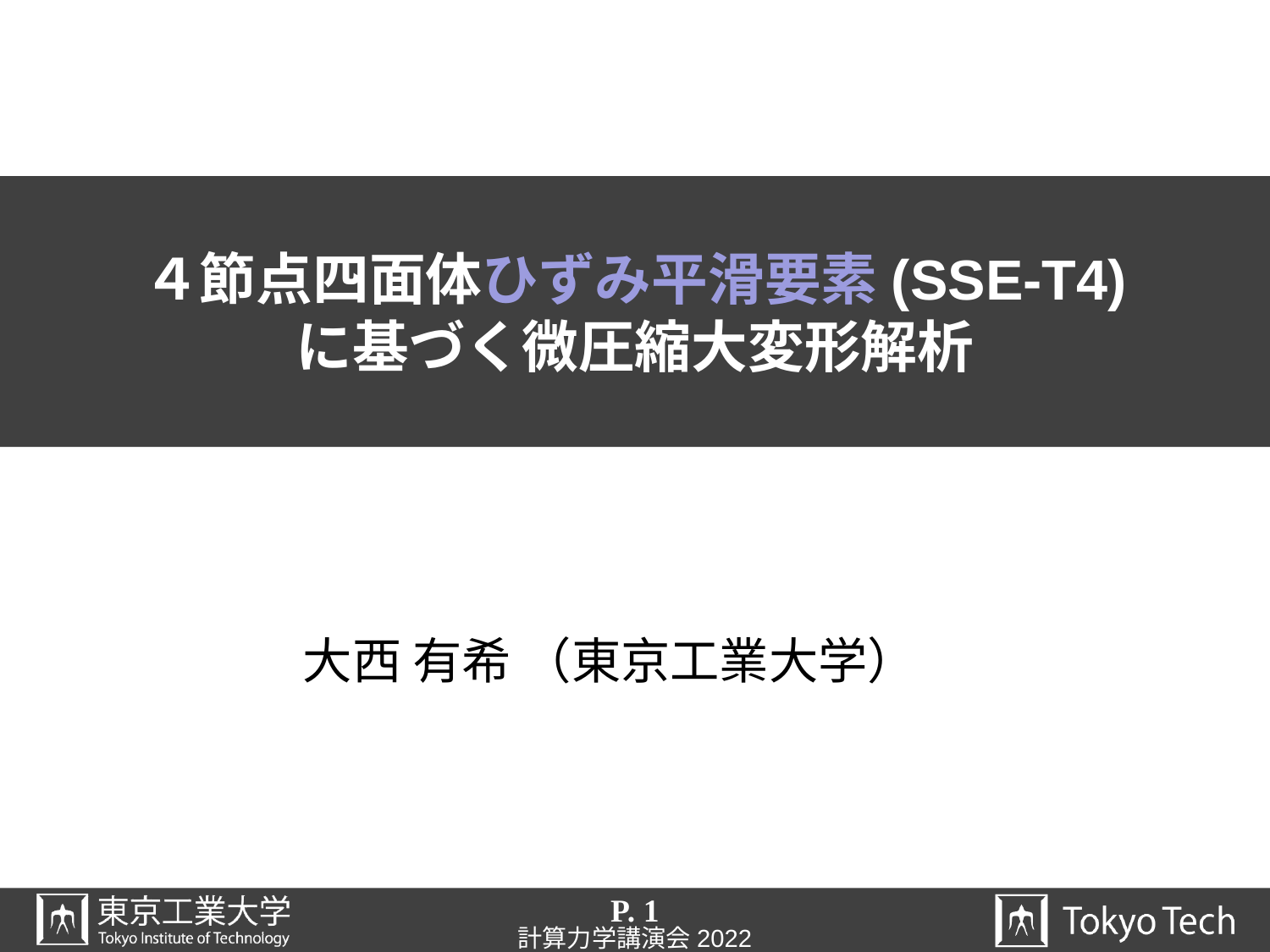

# ４節点四面体ひずみ平滑要素(SSE-T4) に基づく微圧縮大変形解析
大西 有希 （東京工業大学）
P. 1